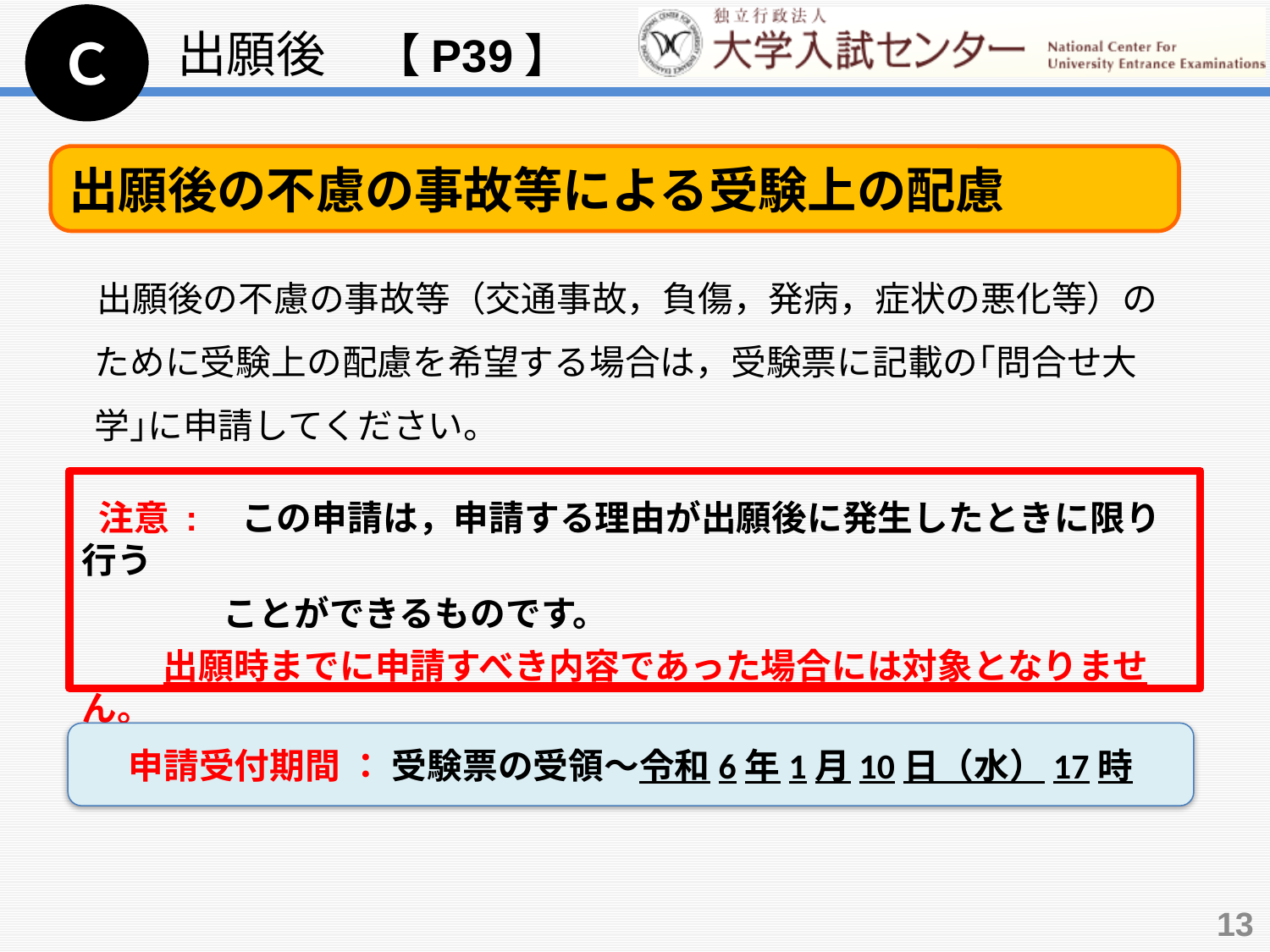

Ｃ
出願後　【P39】
出願後の不慮の事故等による受験上の配慮
    出願後の不慮の事故等（交通事故，負傷，発病，症状の悪化等）のために受験上の配慮を希望する場合は，受験票に記載の｢問合せ大学｣に申請してください。

 注意 :　この申請は，申請する理由が出願後に発生したときに限り行う
　　　　ことができるものです。
         出願時までに申請すべき内容であった場合には対象となりません。
申請受付期間 ： 受験票の受領～令和6年1月10日（水）17時
13